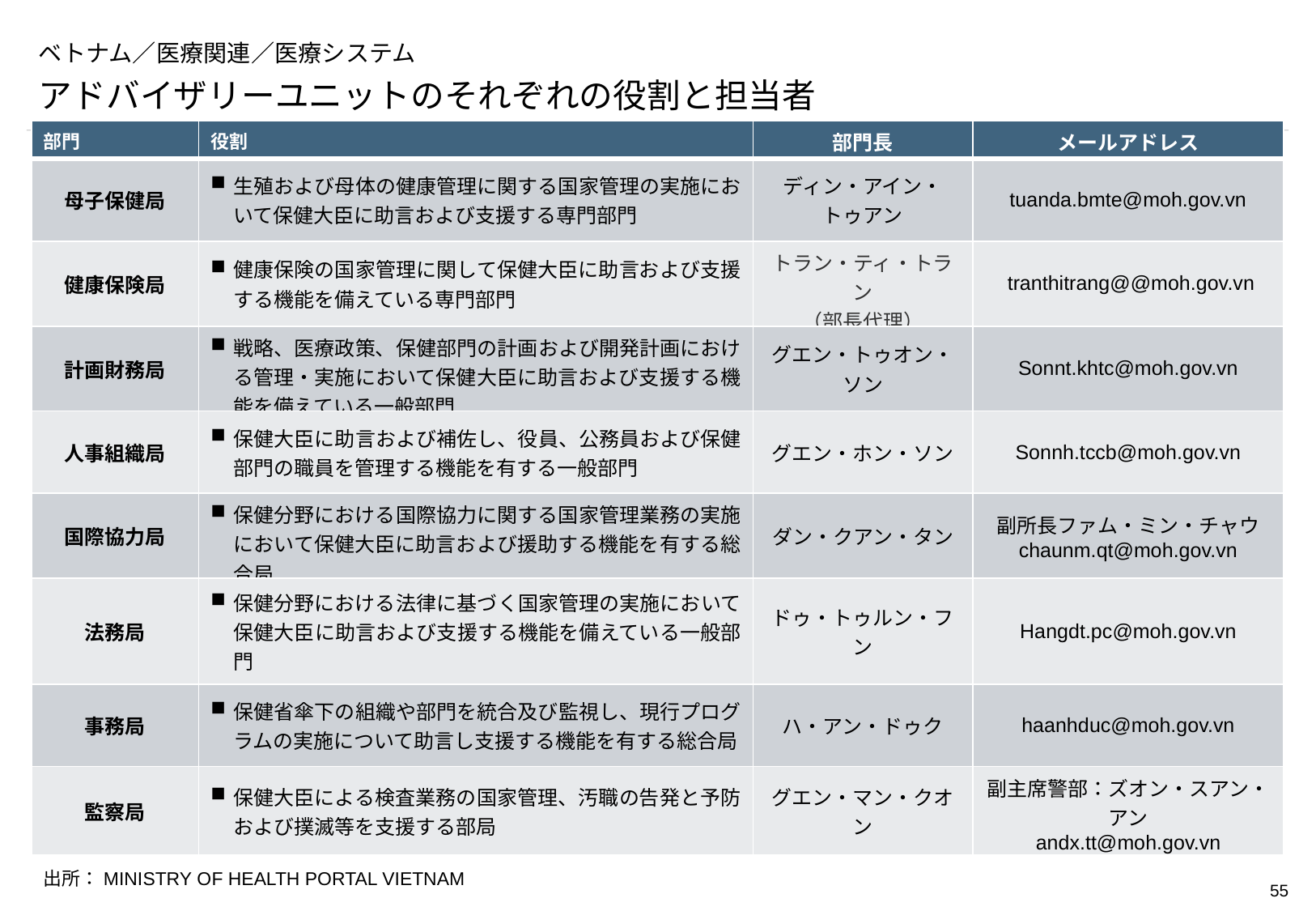

# ベトナム／医療関連／医療システム
アドバイザリーユニットのそれぞれの役割と担当者
| 部門 | 役割 | 部門長 | メールアドレス |
| --- | --- | --- | --- |
| 母子保健局 | 生殖および母体の健康管理に関する国家管理の実施において保健大臣に助言および支援する専門部門 | ディン・アイン・トゥアン | tuanda.bmte@moh.gov.vn |
| 健康保険局 | 健康保険の国家管理に関して保健大臣に助言および支援する機能を備えている専門部門 | トラン・ティ・トラン （部長代理） | tranthitrang@@moh.gov.vn |
| 計画財務局 | 戦略、医療政策、保健部門の計画および開発計画における管理・実施において保健大臣に助言および支援する機能を備えている一般部門 | グエン・トゥオン・ソン | Sonnt.khtc@moh.gov.vn |
| 人事組織局 | 保健大臣に助言および補佐し、役員、公務員および保健部門の職員を管理する機能を有する一般部門 | グエン・ホン・ソン | Sonnh.tccb@moh.gov.vn |
| 国際協力局 | 保健分野における国際協力に関する国家管理業務の実施において保健大臣に助言および援助する機能を有する総合局 | ダン・クアン・タン | 副所長ファム・ミン・チャウ chaunm.qt@moh.gov.vn |
| 法務局 | 保健分野における法律に基づく国家管理の実施において保健大臣に助言および支援する機能を備えている一般部門 | ドゥ・トゥルン・フン | Hangdt.pc@moh.gov.vn |
| 事務局 | 保健省傘下の組織や部門を統合及び監視し、現行プログラムの実施について助言し支援する機能を有する総合局 | ハ・アン・ドゥク | haanhduc@moh.gov.vn |
| 監察局 | 保健大臣による検査業務の国家管理、汚職の告発と予防および撲滅等を支援する部局 | グエン・マン・クオン | 副主席警部：ズオン・スアン・アン andx.tt@moh.gov.vn |
出所：MINISTRY OF HEALTH PORTAL VIETNAM